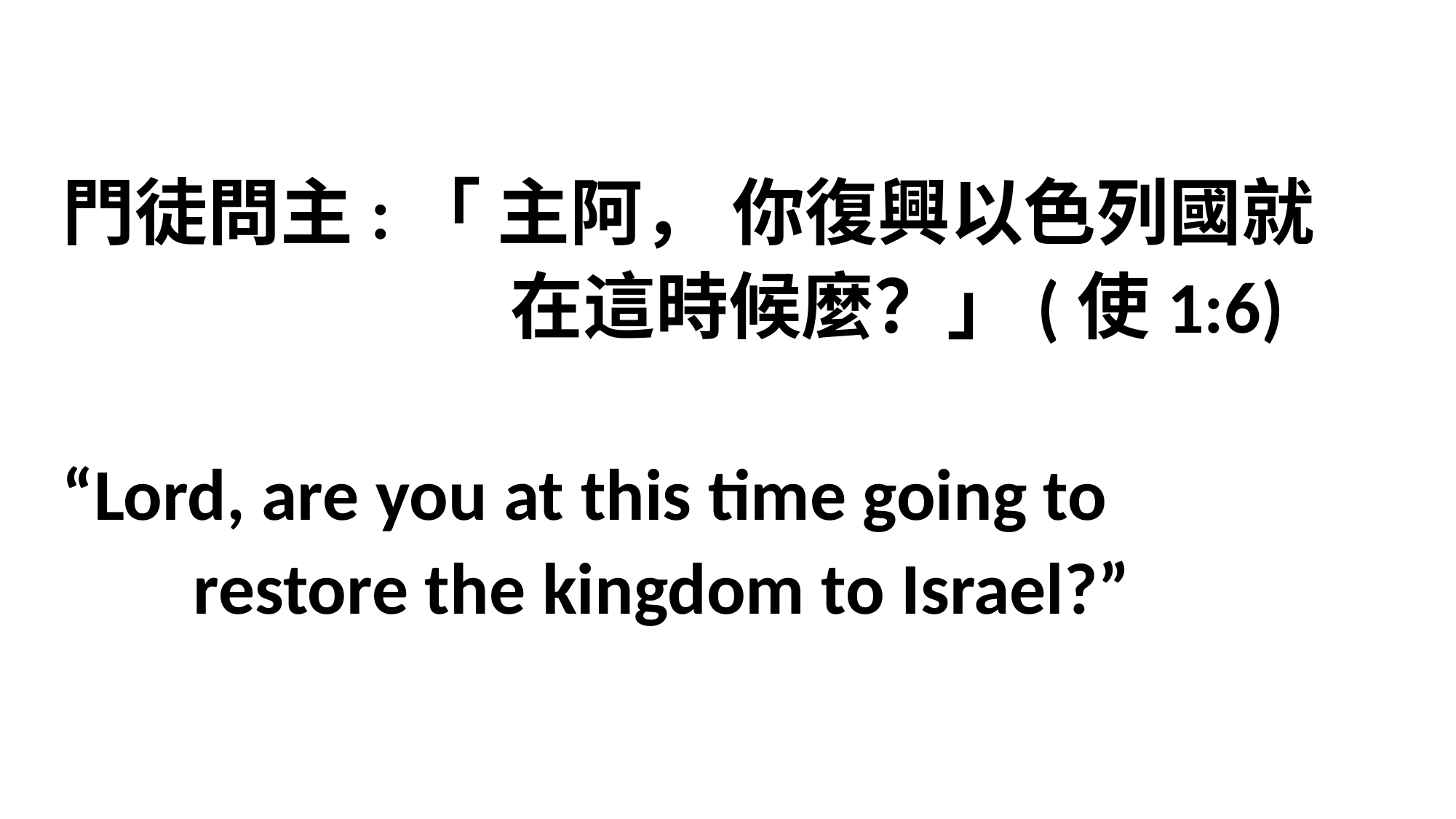

門徒問主:「 主阿， 你復興以色列國就
                          在這時候麼？」(使1:6)

“Lord, are you at this time going to
        restore the kingdom to Israel?”